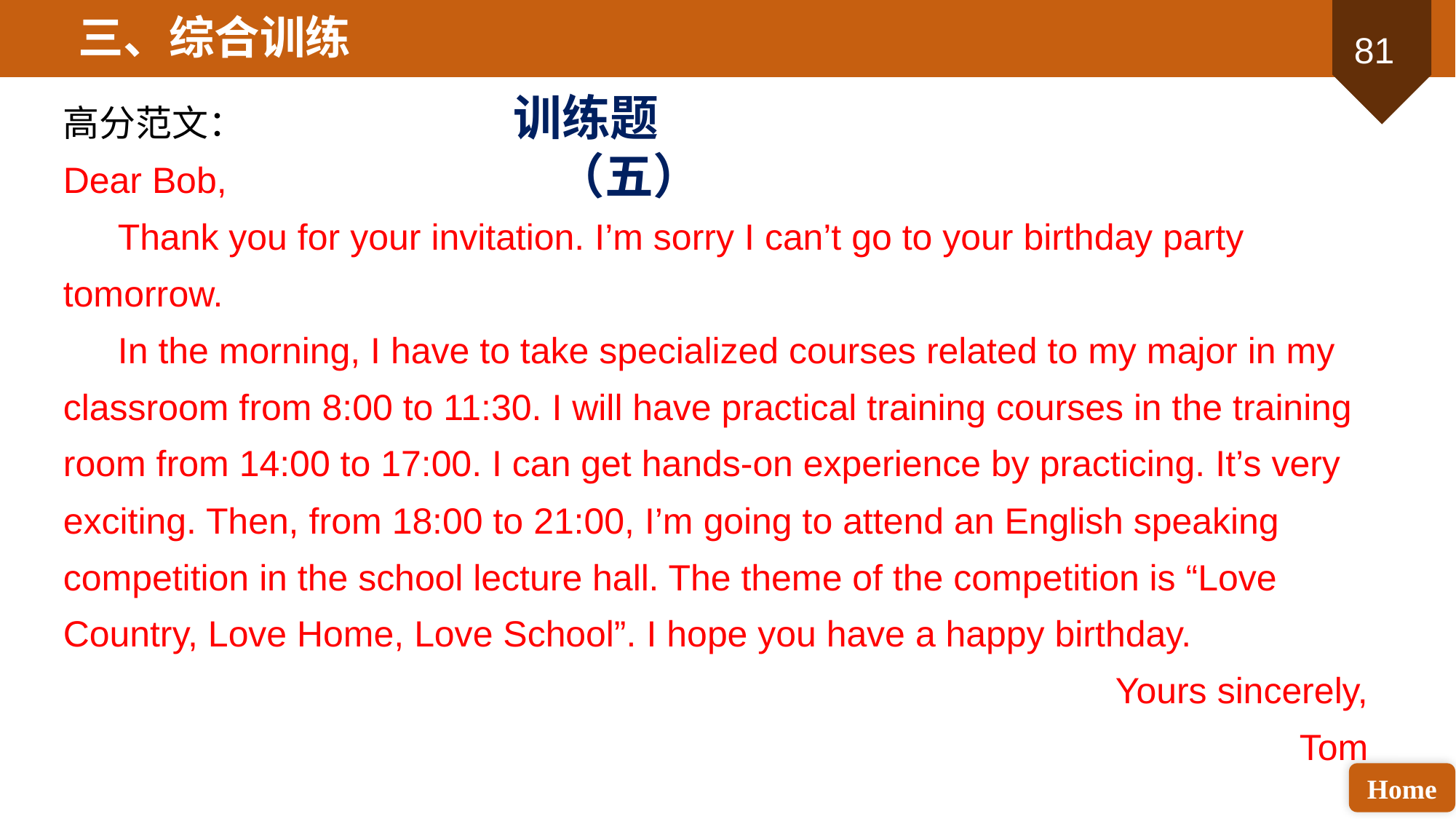

三、综合训练
高分范文：
Dear Bob,
Thank you for your invitation. I’m sorry I can’t go to your birthday party tomorrow.
In the morning, I have to take specialized courses related to my major in my classroom from 8:00 to 11:30. I will have practical training courses in the training room from 14:00 to 17:00. I can get hands-on experience by practicing. It’s very exciting. Then, from 18:00 to 21:00, I’m going to attend an English speaking competition in the school lecture hall. The theme of the competition is “Love Country, Love Home, Love School”. I hope you have a happy birthday.
Yours sincerely,
Tom
训练题（五）